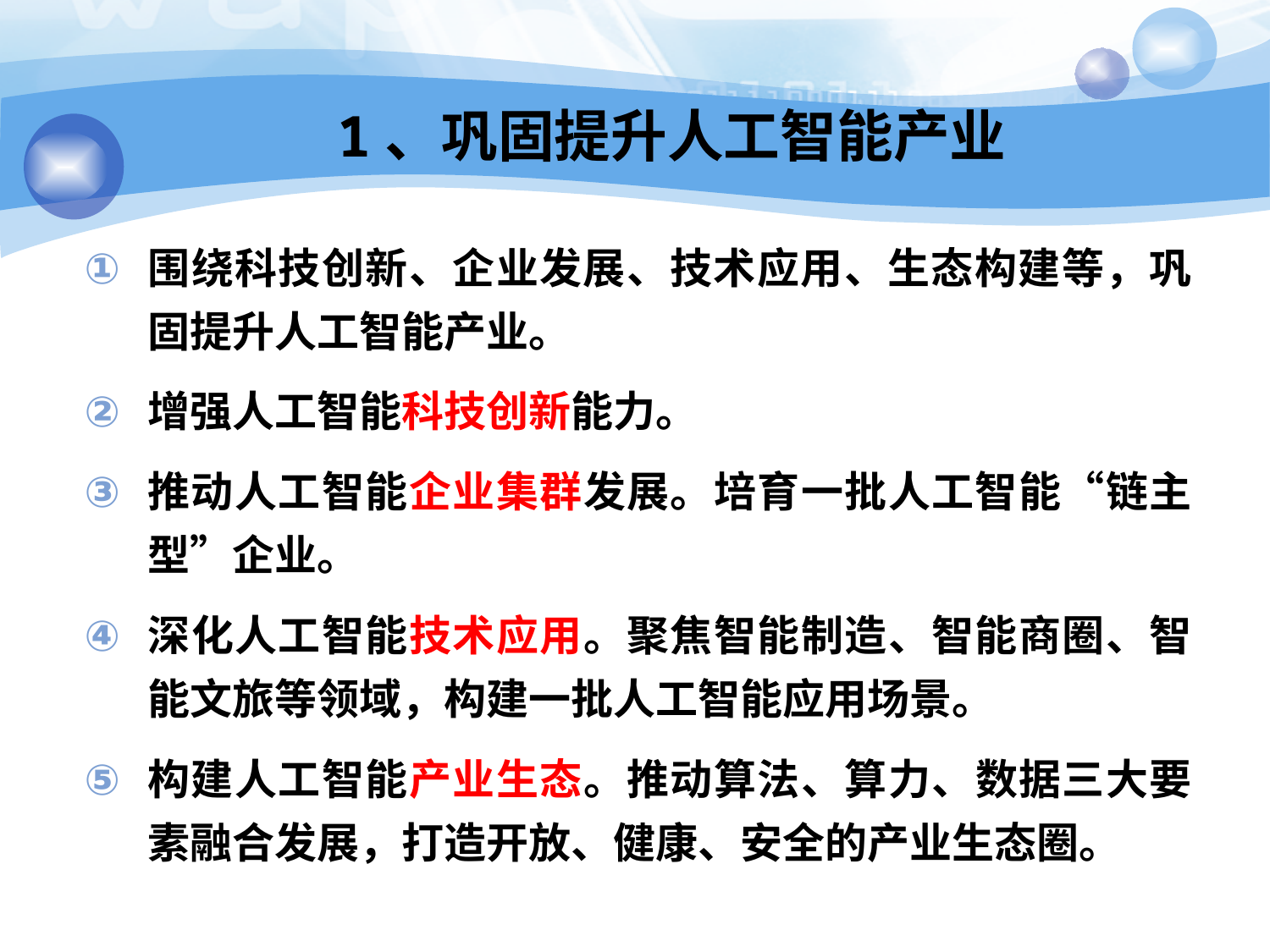

# 1、巩固提升人工智能产业
围绕科技创新、企业发展、技术应用、生态构建等，巩固提升人工智能产业。
增强人工智能科技创新能力。
推动人工智能企业集群发展。培育一批人工智能“链主型”企业。
深化人工智能技术应用。聚焦智能制造、智能商圈、智能文旅等领域，构建一批人工智能应用场景。
构建人工智能产业生态。推动算法、算力、数据三大要素融合发展，打造开放、健康、安全的产业生态圈。